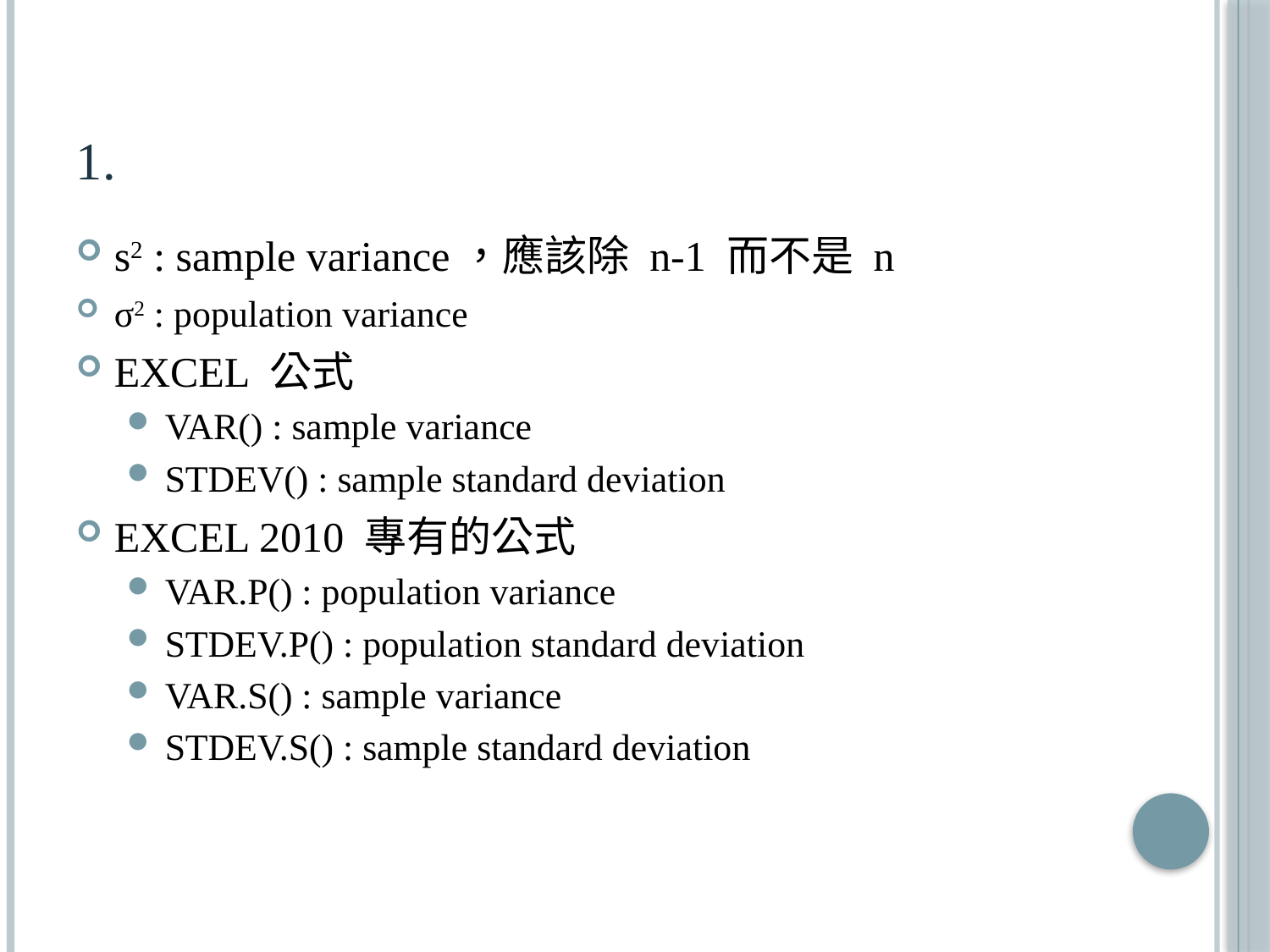

# 1.
s2 : sample variance，應該除 n-1 而不是 n
σ2 : population variance
EXCEL 公式
VAR() : sample variance
STDEV() : sample standard deviation
EXCEL 2010 專有的公式
VAR.P() : population variance
STDEV.P() : population standard deviation
VAR.S() : sample variance
STDEV.S() : sample standard deviation